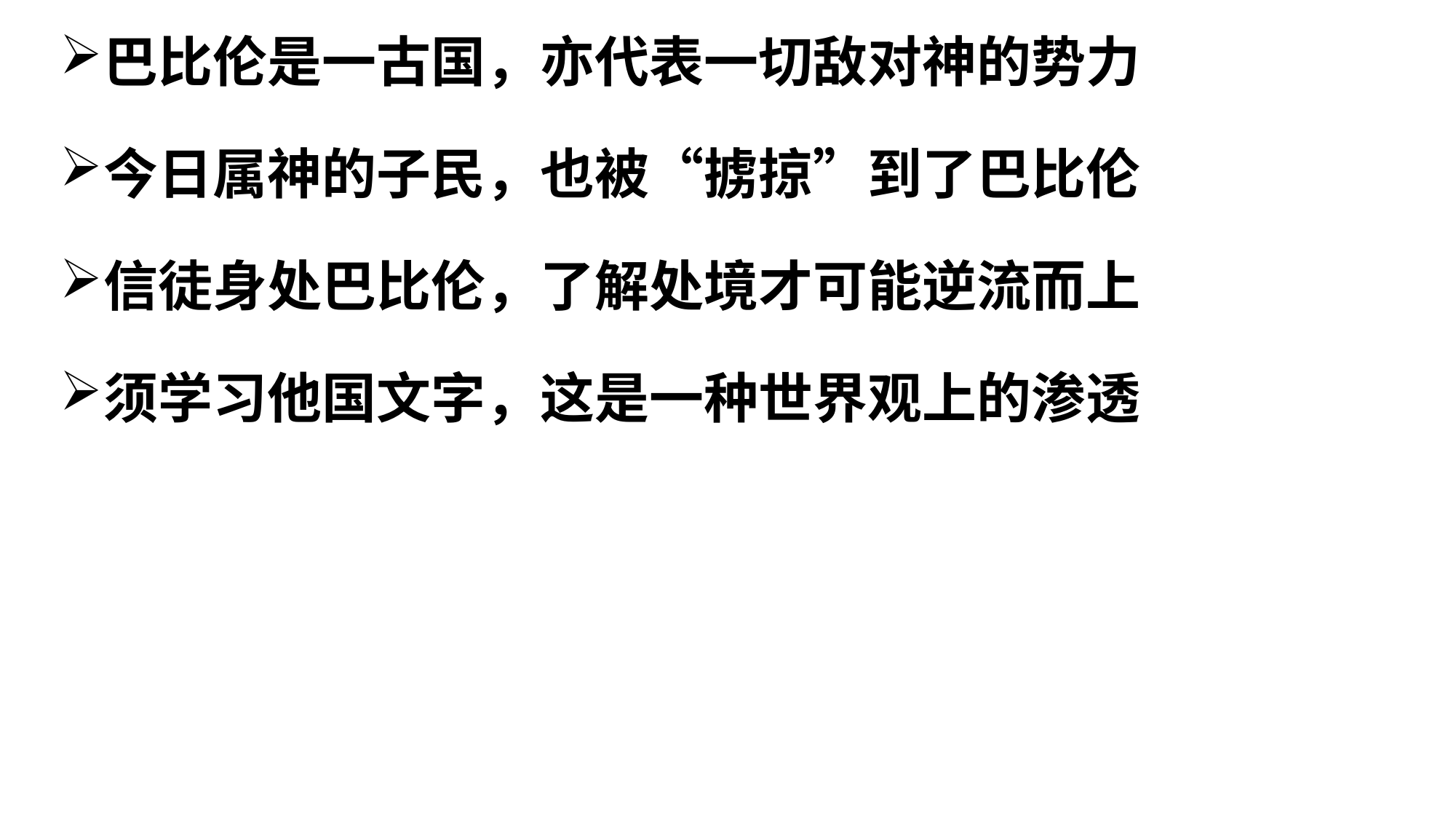

巴比伦是一古国，亦代表一切敌对神的势力

今日属神的子民，也被“掳掠”到了巴比伦

信徒身处巴比伦，了解处境才可能逆流而上

须学习他国文字，这是一种世界观上的渗透